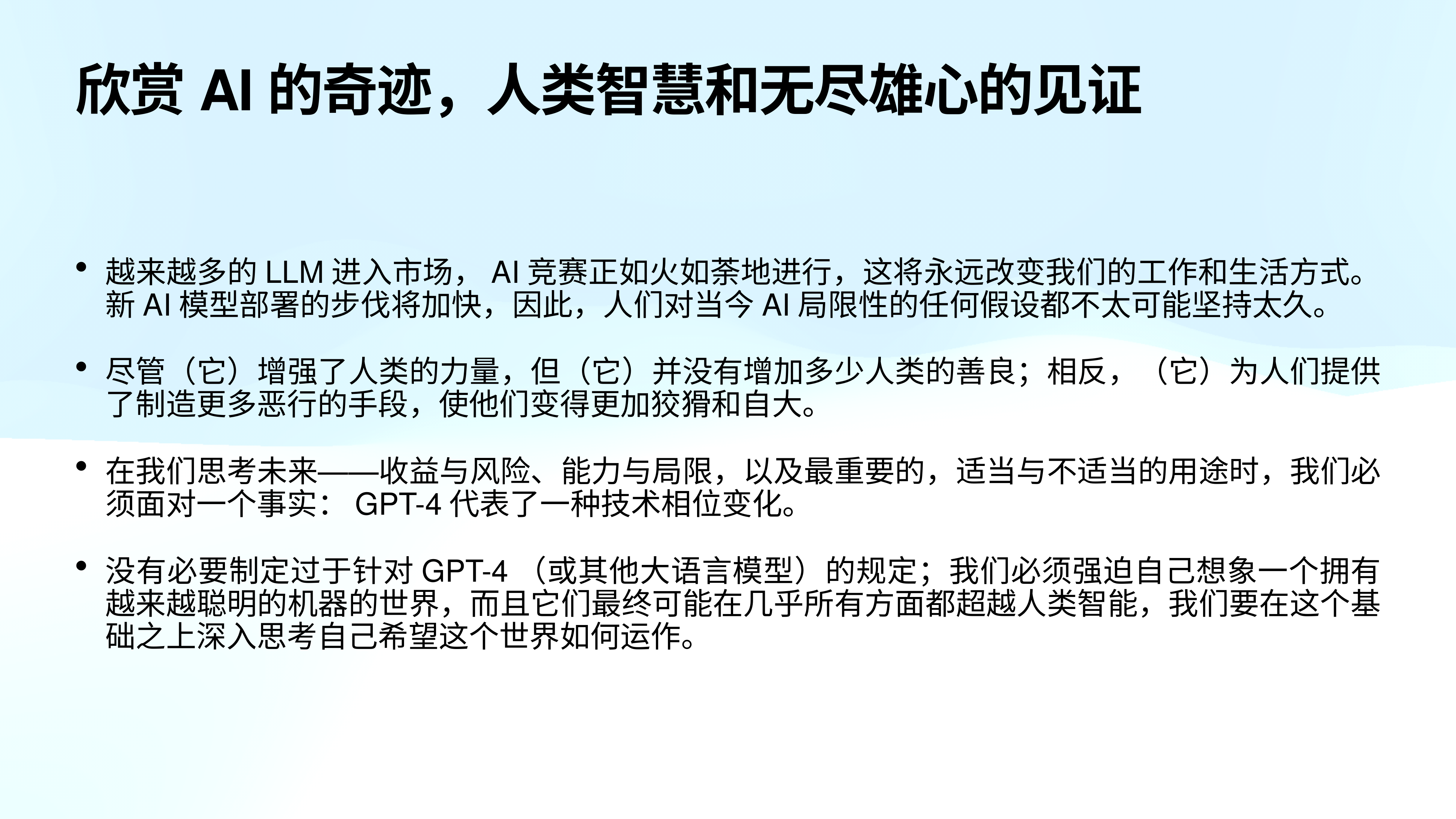

# 欣赏AI的奇迹，人类智慧和无尽雄心的见证

越来越多的LLM进入市场，AI竞赛正如火如荼地进行，这将永远改变我们的工作和生活方式。新AI模型部署的步伐将加快，因此，人们对当今AI局限性的任何假设都不太可能坚持太久。
尽管（它）增强了人类的力量，但（它）并没有增加多少人类的善良；相反，（它）为人们提供了制造更多恶行的手段，使他们变得更加狡猾和自大。
在我们思考未来——收益与风险、能力与局限，以及最重要的，适当与不适当的用途时，我们必须面对一个事实：GPT-4代表了一种技术相位变化。
没有必要制定过于针对GPT-4（或其他大语言模型）的规定；我们必须强迫自己想象一个拥有越来越聪明的机器的世界，而且它们最终可能在几乎所有方面都超越人类智能，我们要在这个基础之上深入思考自己希望这个世界如何运作。